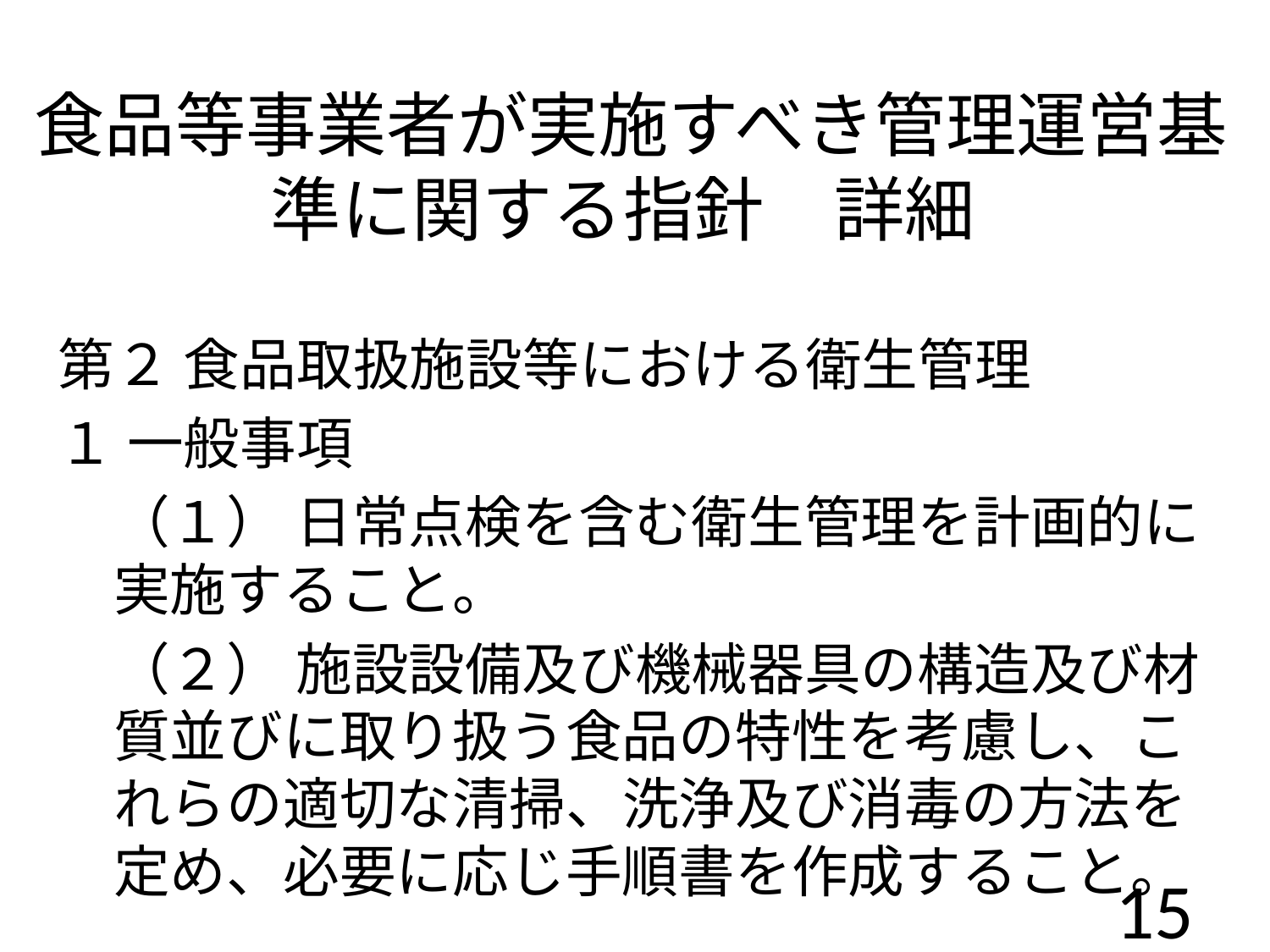

# 食品等事業者が実施すべき管理運営基準に関する指針　詳細
第２ 食品取扱施設等における衛生管理
１ 一般事項
（１） 日常点検を含む衛生管理を計画的に実施すること。
（２） 施設設備及び機械器具の構造及び材質並びに取り扱う食品の特性を考慮し、これらの適切な清掃、洗浄及び消毒の方法を定め、必要に応じ手順書を作成すること。
15